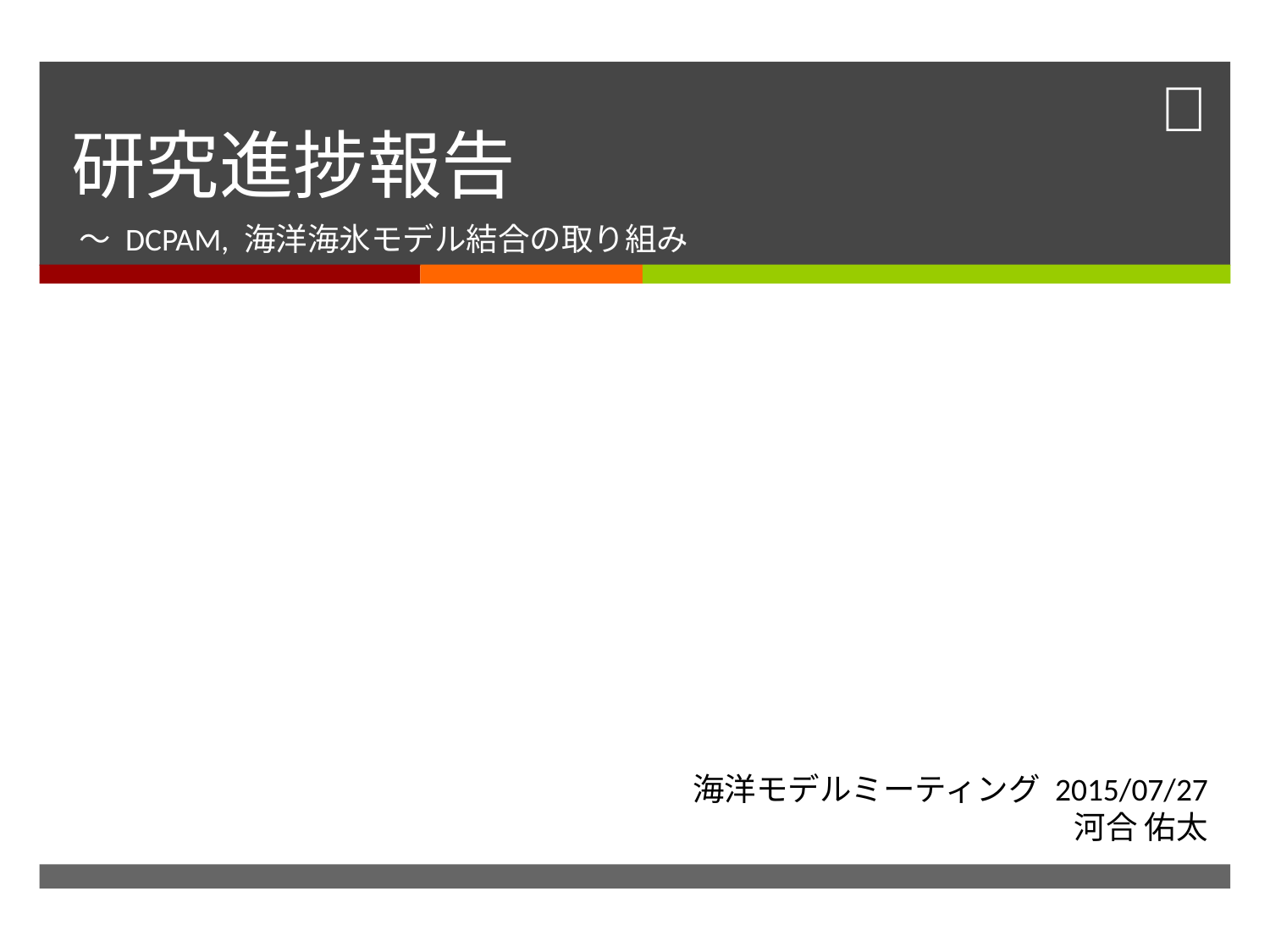

# 研究進捗報告
〜 DCPAM, 海洋海氷モデル結合の取り組み
海洋モデルミーティング 2015/07/27
河合 佑太